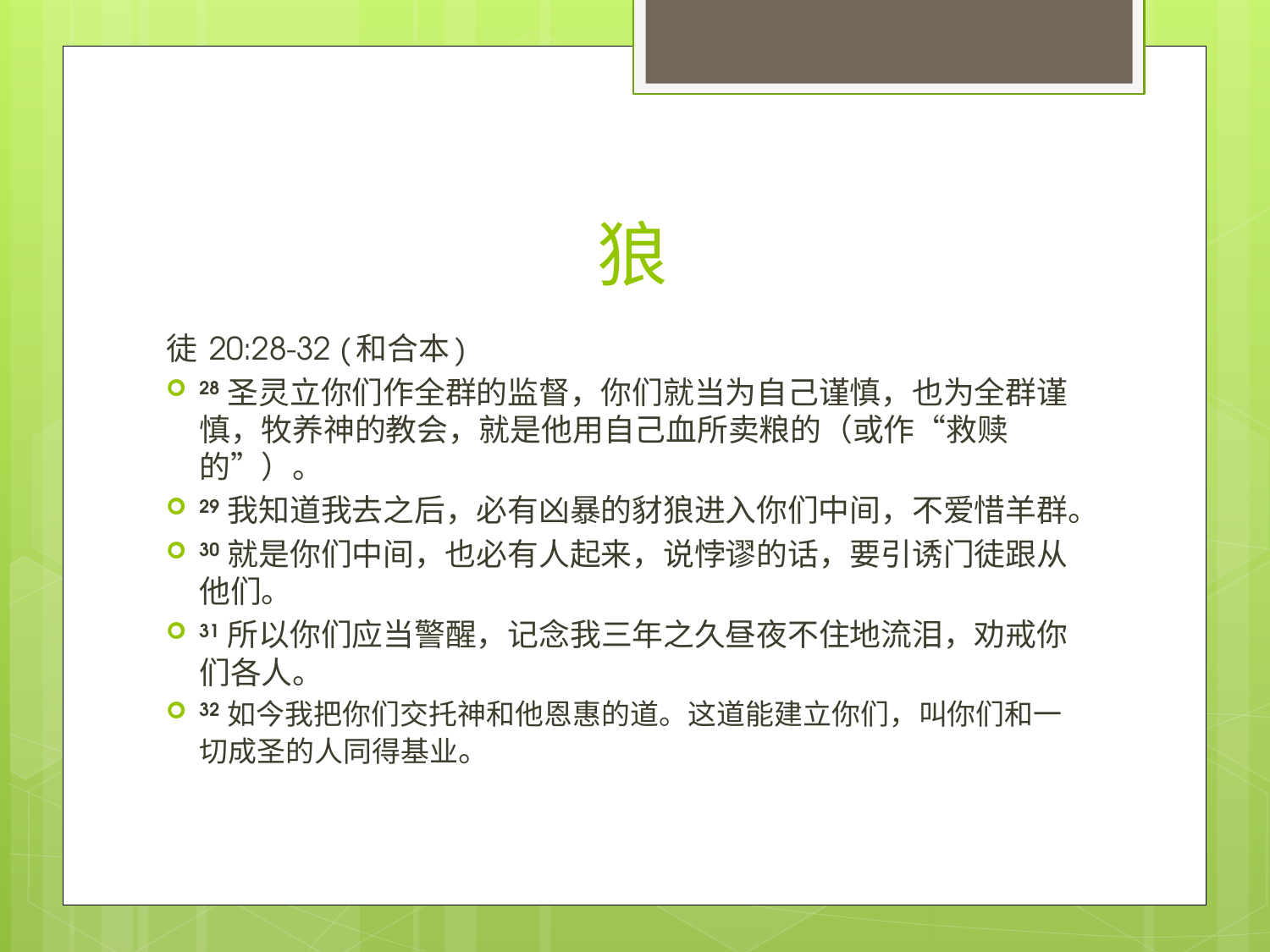

# 狼
徒 20:28-32 (和合本)
28 圣灵立你们作全群的监督，你们就当为自己谨慎，也为全群谨慎，牧养神的教会，就是他用自己血所卖粮的（或作“救赎的”）。
29 我知道我去之后，必有凶暴的豺狼进入你们中间，不爱惜羊群。
30 就是你们中间，也必有人起来，说悖谬的话，要引诱门徒跟从他们。
31 所以你们应当警醒，记念我三年之久昼夜不住地流泪，劝戒你们各人。
32 如今我把你们交托神和他恩惠的道。这道能建立你们，叫你们和一切成圣的人同得基业。